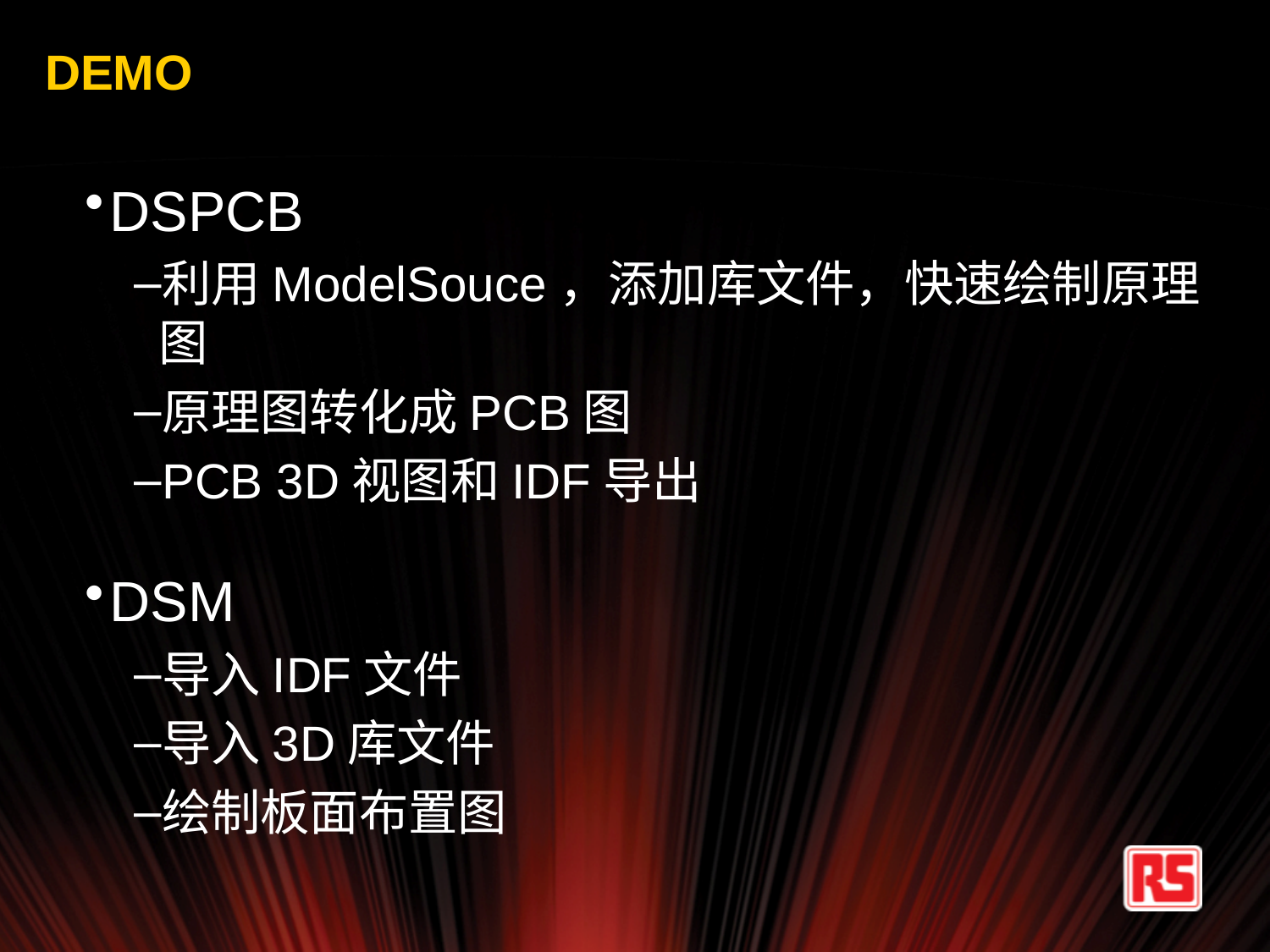

# DEMO
DSPCB
利用ModelSouce，添加库文件，快速绘制原理图
原理图转化成PCB图
PCB 3D视图和IDF导出
DSM
导入IDF文件
导入3D库文件
绘制板面布置图